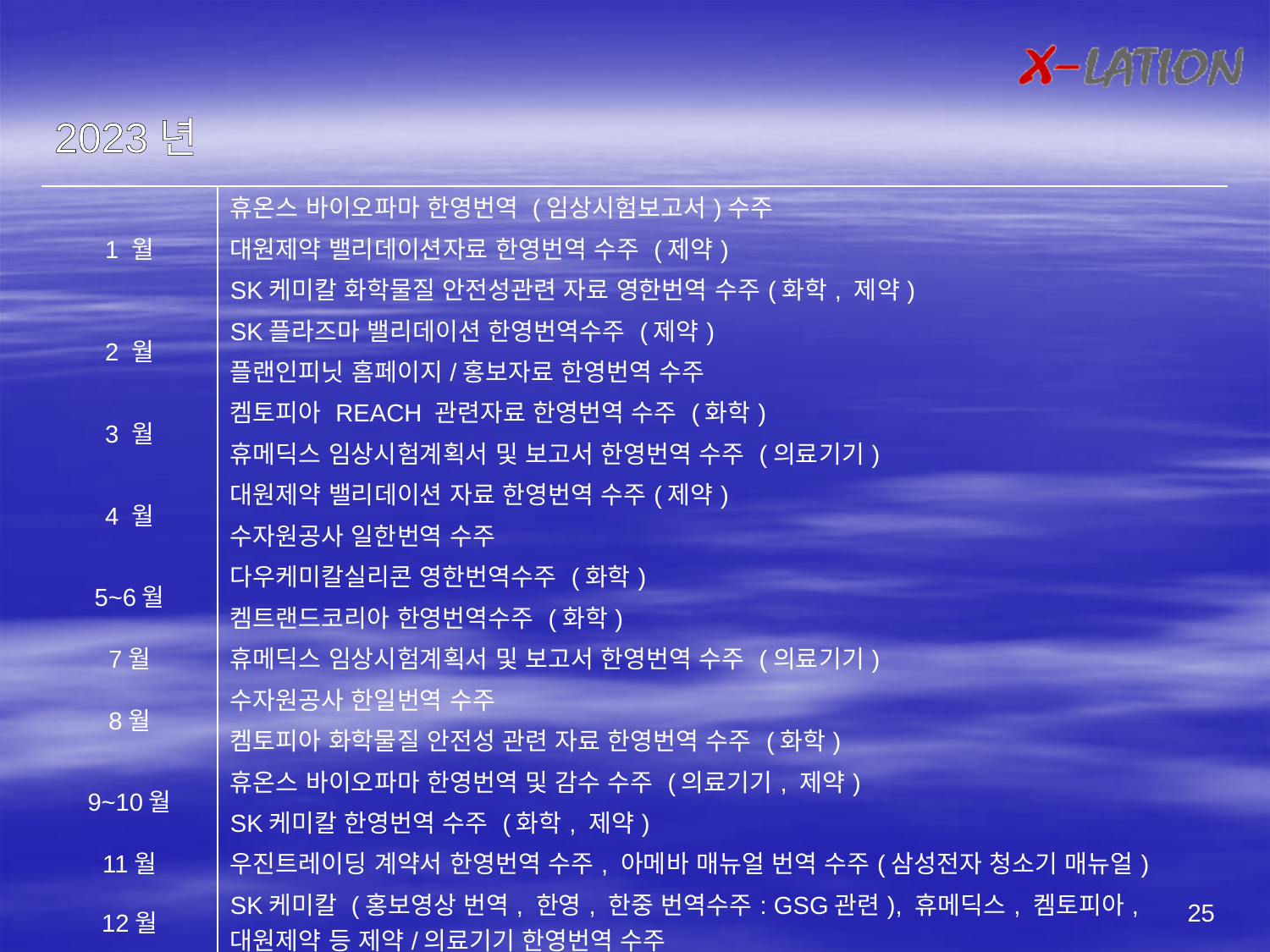

2023년
| 1 월 | 휴온스 바이오파마 한영번역 (임상시험보고서)수주 대원제약 밸리데이션자료 한영번역 수주 (제약) SK케미칼 화학물질 안전성관련 자료 영한번역 수주(화학, 제약) |
| --- | --- |
| 2 월 | SK플라즈마 밸리데이션 한영번역수주 (제약) 플랜인피닛 홈페이지/홍보자료 한영번역 수주 |
| 3 월 | 켐토피아 REACH 관련자료 한영번역 수주 (화학) 휴메딕스 임상시험계획서 및 보고서 한영번역 수주 (의료기기) |
| 4 월 | 대원제약 밸리데이션 자료 한영번역 수주(제약) 수자원공사 일한번역 수주 |
| 5~6월 | 다우케미칼실리콘 영한번역수주 (화학) 켐트랜드코리아 한영번역수주 (화학) |
| 7월 | 휴메딕스 임상시험계획서 및 보고서 한영번역 수주 (의료기기) |
| 8월 | 수자원공사 한일번역 수주 켐토피아 화학물질 안전성 관련 자료 한영번역 수주 (화학) |
| 9~10월 | 휴온스 바이오파마 한영번역 및 감수 수주 (의료기기, 제약) SK케미칼 한영번역 수주 (화학, 제약) |
| 11월 | 우진트레이딩 계약서 한영번역 수주, 아메바 매뉴얼 번역 수주(삼성전자 청소기 매뉴얼) |
| 12월 | SK케미칼 (홍보영상 번역, 한영, 한중 번역수주: GSG관련), 휴메딕스, 켐토피아, 대원제약 등 제약/의료기기 한영번역 수주 |
25